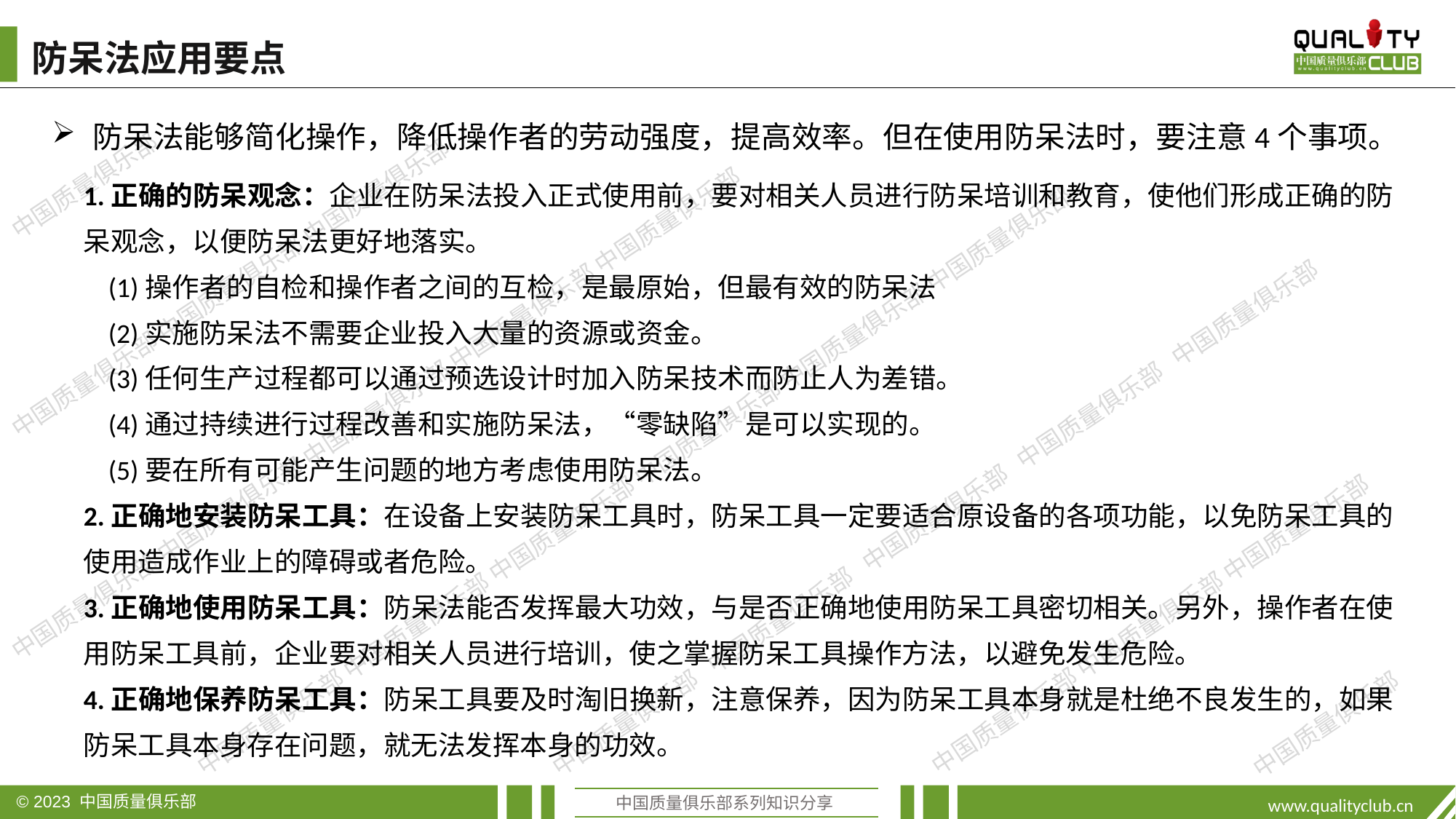

防呆法应用要点
防呆法能够简化操作，降低操作者的劳动强度，提高效率。但在使用防呆法时，要注意4个事项。
1.正确的防呆观念：企业在防呆法投入正式使用前，要对相关人员进行防呆培训和教育，使他们形成正确的防呆观念，以便防呆法更好地落实。
    (1)操作者的自检和操作者之间的互检，是最原始，但最有效的防呆法
    (2)实施防呆法不需要企业投入大量的资源或资金。
    (3)任何生产过程都可以通过预选设计时加入防呆技术而防止人为差错。
    (4)通过持续进行过程改善和实施防呆法，“零缺陷”是可以实现的。
    (5)要在所有可能产生问题的地方考虑使用防呆法。
2.正确地安装防呆工具：在设备上安装防呆工具时，防呆工具一定要适合原设备的各项功能，以免防呆工具的使用造成作业上的障碍或者危险。
3.正确地使用防呆工具：防呆法能否发挥最大功效，与是否正确地使用防呆工具密切相关。另外，操作者在使用防呆工具前，企业要对相关人员进行培训，使之掌握防呆工具操作方法，以避免发生危险。
4.正确地保养防呆工具：防呆工具要及时淘旧换新，注意保养，因为防呆工具本身就是杜绝不良发生的，如果防呆工具本身存在问题，就无法发挥本身的功效。